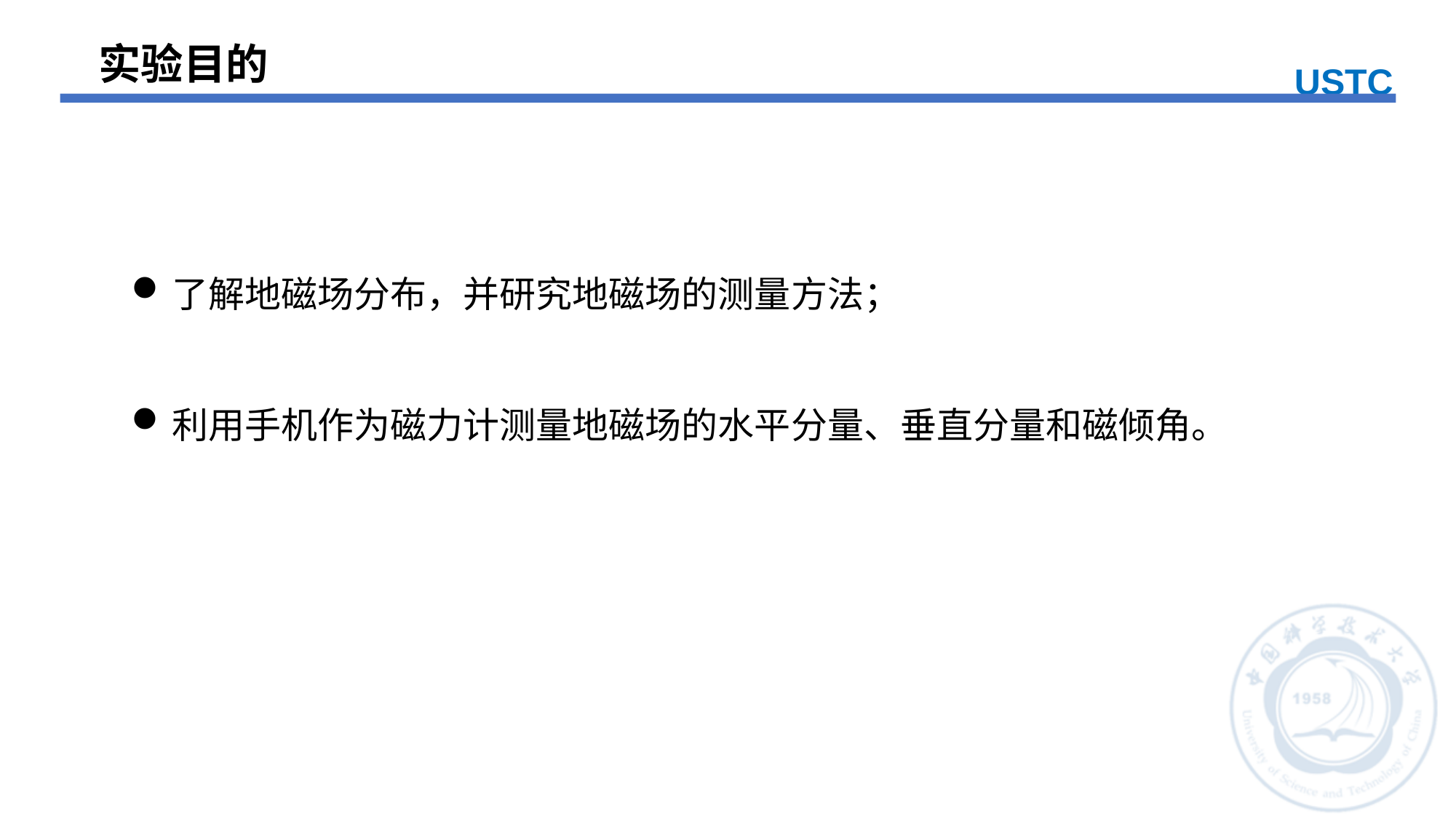

实验目的
USTC

了解地磁场分布，并研究地磁场的测量方法；
利用手机作为磁力计测量地磁场的水平分量、垂直分量和磁倾角。